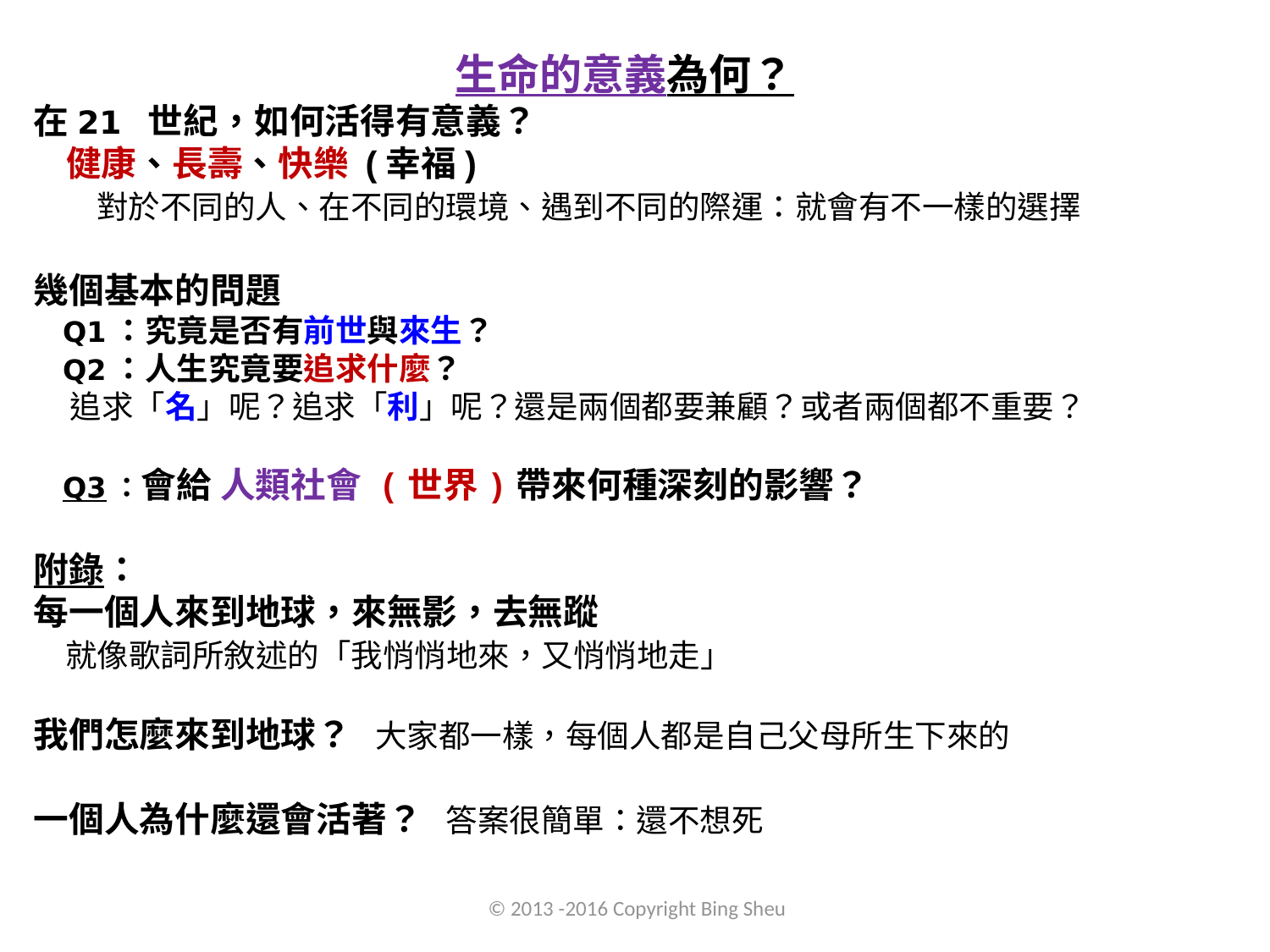

生命的意義為何？
在21 世紀，如何活得有意義？
   健康、長壽、快樂 (幸福)
       對於不同的人、在不同的環境、遇到不同的際運：就會有不一樣的選擇

幾個基本的問題
   Q1：究竟是否有前世與來生？
   Q2：人生究竟要追求什麼？
    追求「名」呢？追求「利」呢？還是兩個都要兼顧？或者兩個都不重要？

   Q3：會給 人類社會 (世界)帶來何種深刻的影響？

附錄：
每一個人來到地球，來無影，去無蹤
   就像歌詞所敘述的「我悄悄地來，又悄悄地走」

我們怎麼來到地球？   大家都一樣，每個人都是自己父母所生下來的

一個人為什麼還會活著？   答案很簡單：還不想死
 © 2013 -2016 Copyright Bing Sheu